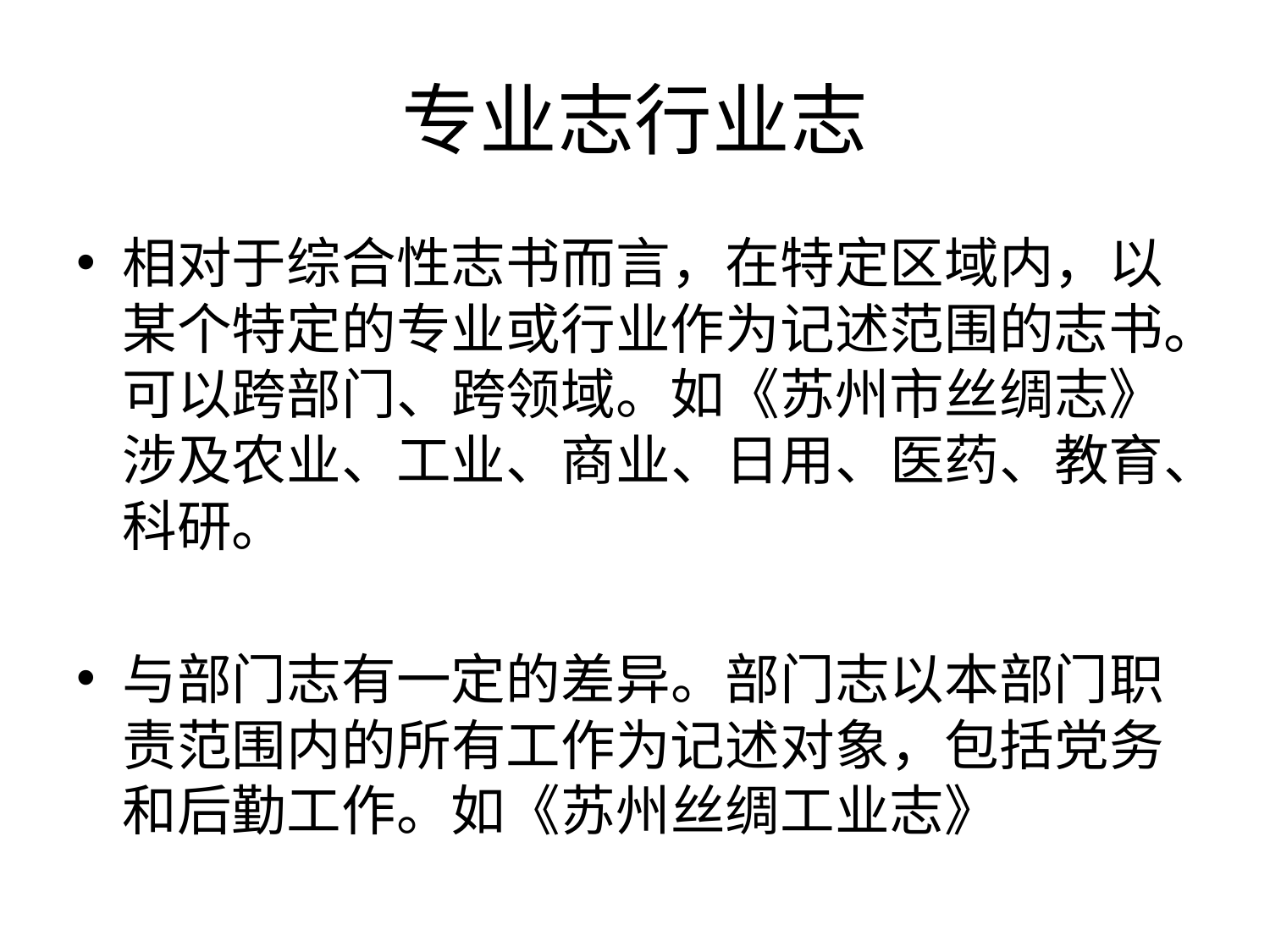

# 专业志行业志
相对于综合性志书而言，在特定区域内，以某个特定的专业或行业作为记述范围的志书。可以跨部门、跨领域。如《苏州市丝绸志》涉及农业、工业、商业、日用、医药、教育、科研。

与部门志有一定的差异。部门志以本部门职责范围内的所有工作为记述对象，包括党务和后勤工作。如《苏州丝绸工业志》